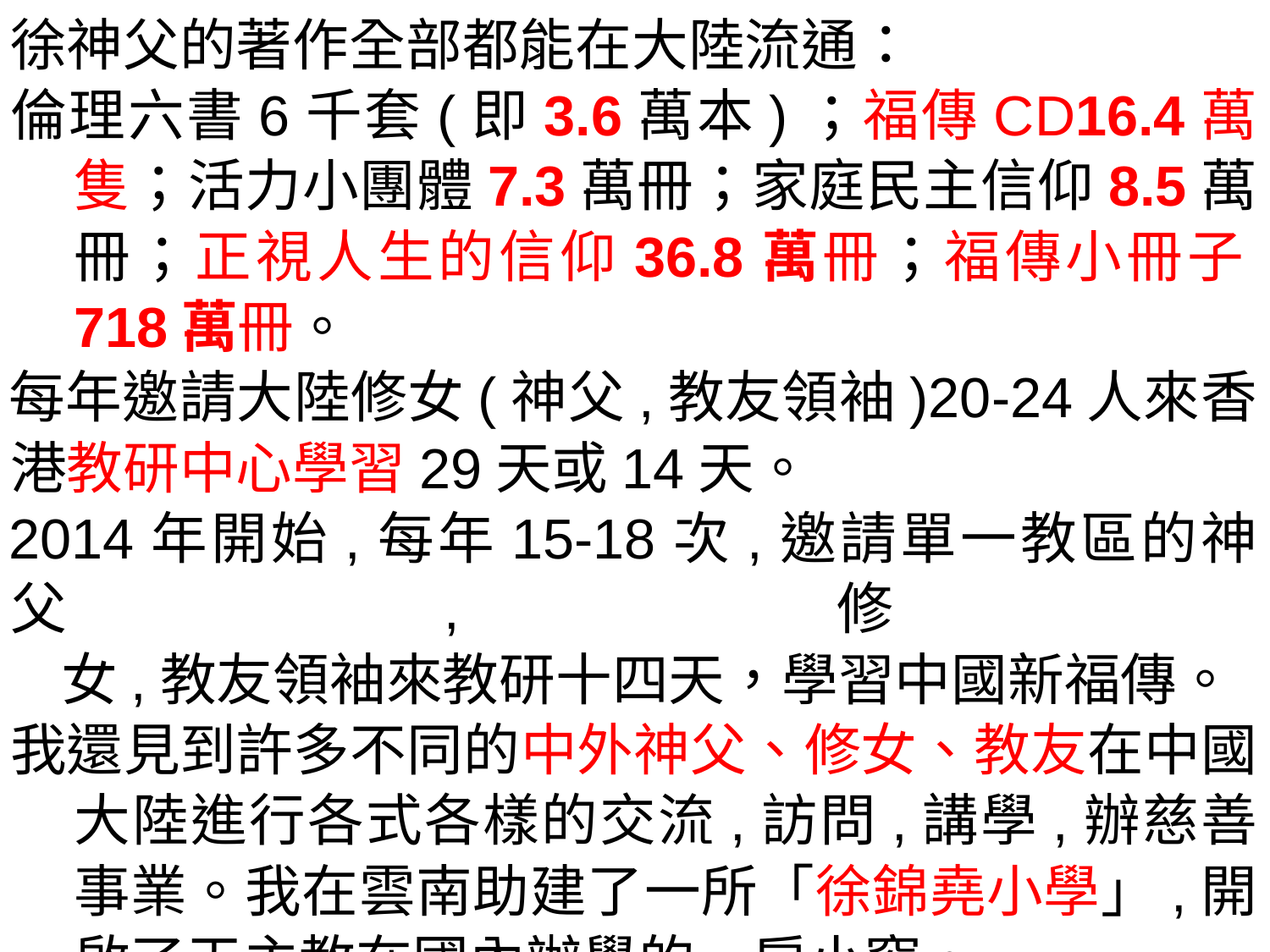

徐神父的著作全部都能在大陸流通：
倫理六書6千套(即3.6萬本)；福傳CD16.4萬隻；活力小團體7.3萬冊；家庭民主信仰8.5萬冊；正視人生的信仰36.8萬冊；福傳小冊子718萬冊。
每年邀請大陸修女(神父,教友領袖)20-24人來香港教研中心學習29天或14天。
2014年開始,每年15-18次,邀請單一教區的神父,修
    女,教友領袖來教研十四天，學習中國新福傳。
我還見到許多不同的中外神父、修女、教友在中國大陸進行各式各樣的交流,訪問,講學,辦慈善事業。我在雲南助建了一所「徐錦堯小學」,開啟了天主教在國內辦學的一扇小窗。